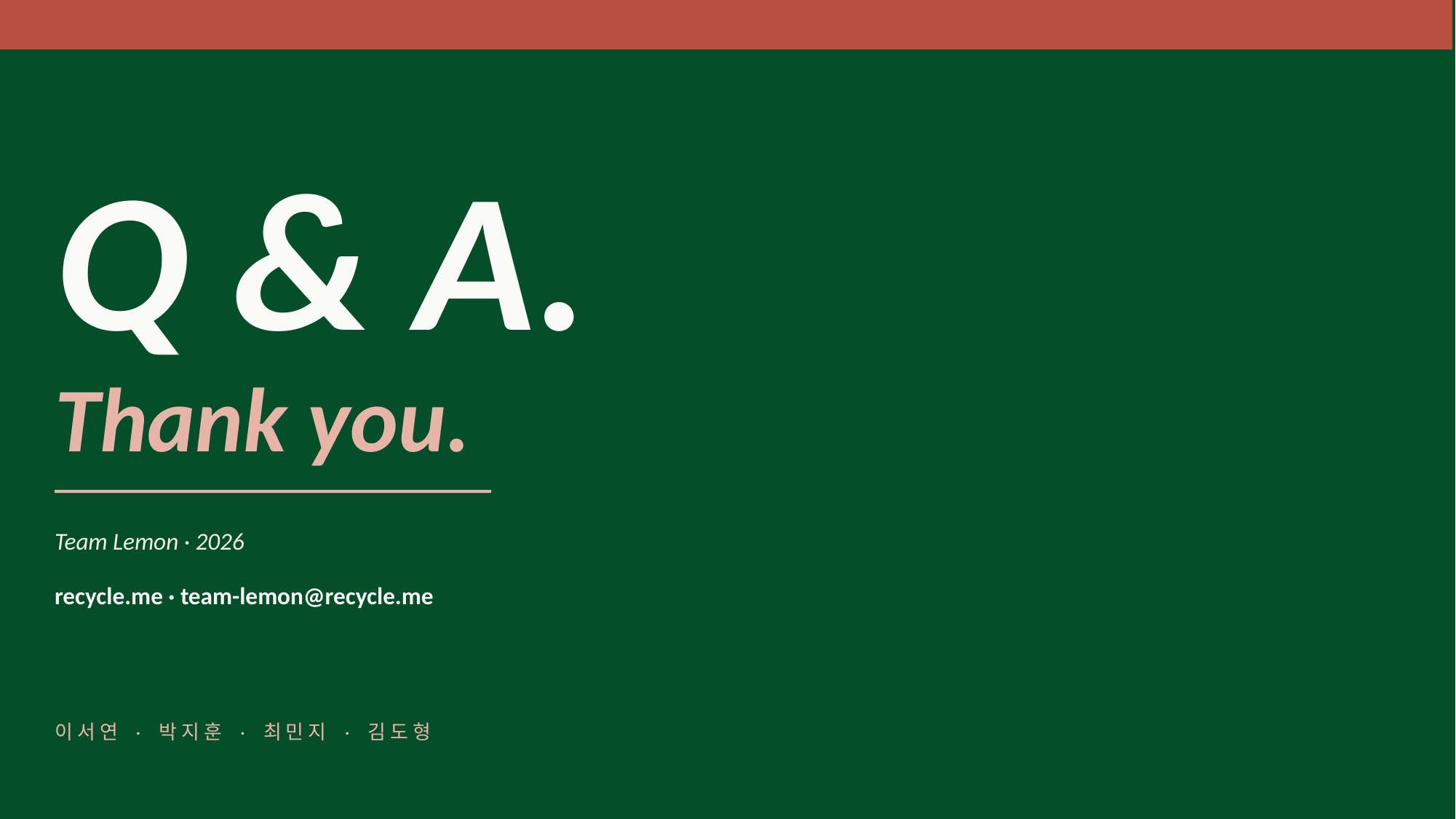

Q & A.
Thank you.

Team Lemon · 2026
recycle.me · team-lemon@recycle.me
이서연 · 박지훈 · 최민지 · 김도형